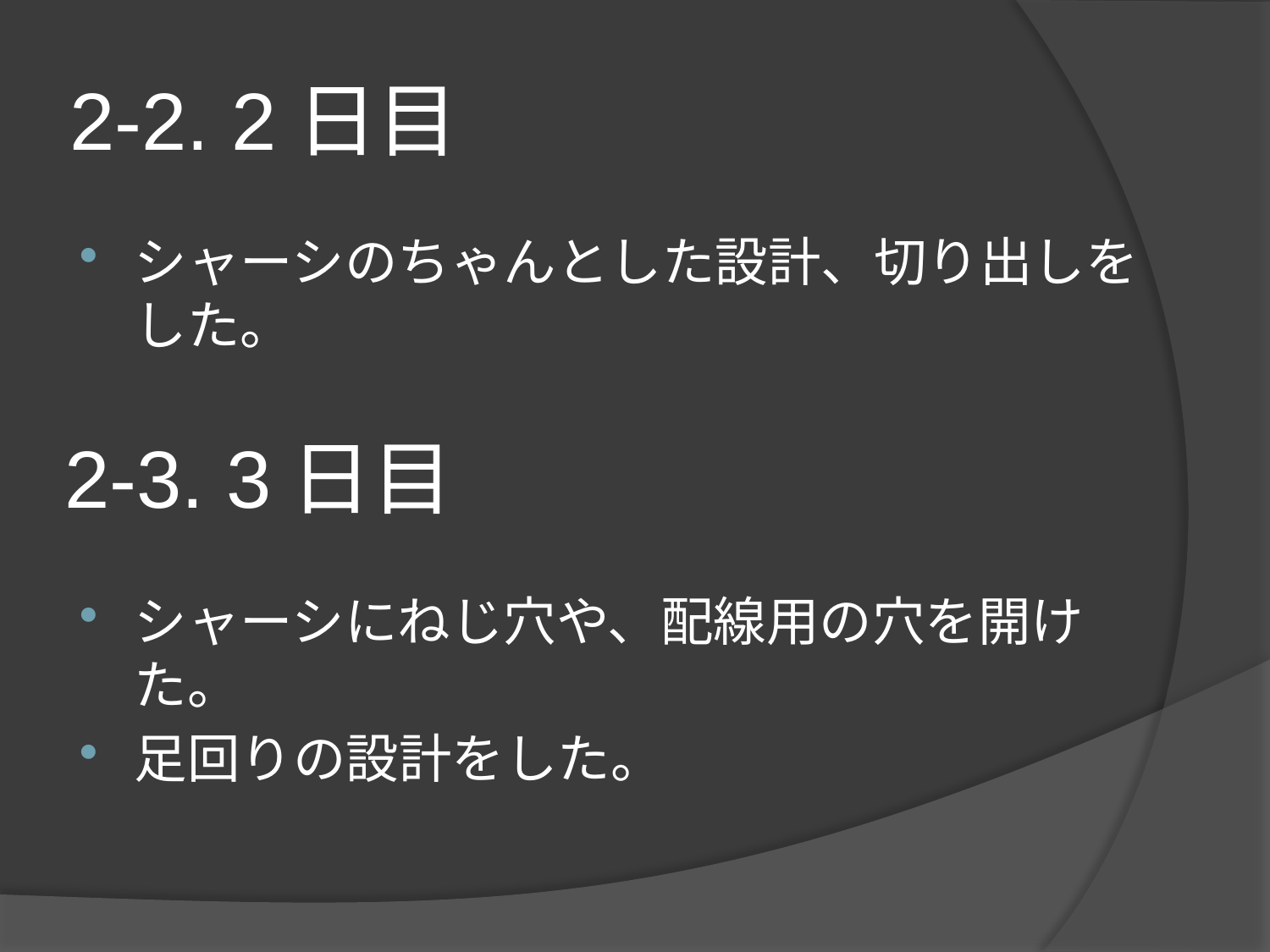

# 2-2. 2日目
シャーシのちゃんとした設計、切り出しをした。

シャーシにねじ穴や、配線用の穴を開けた。
足回りの設計をした。
2-3. 3日目